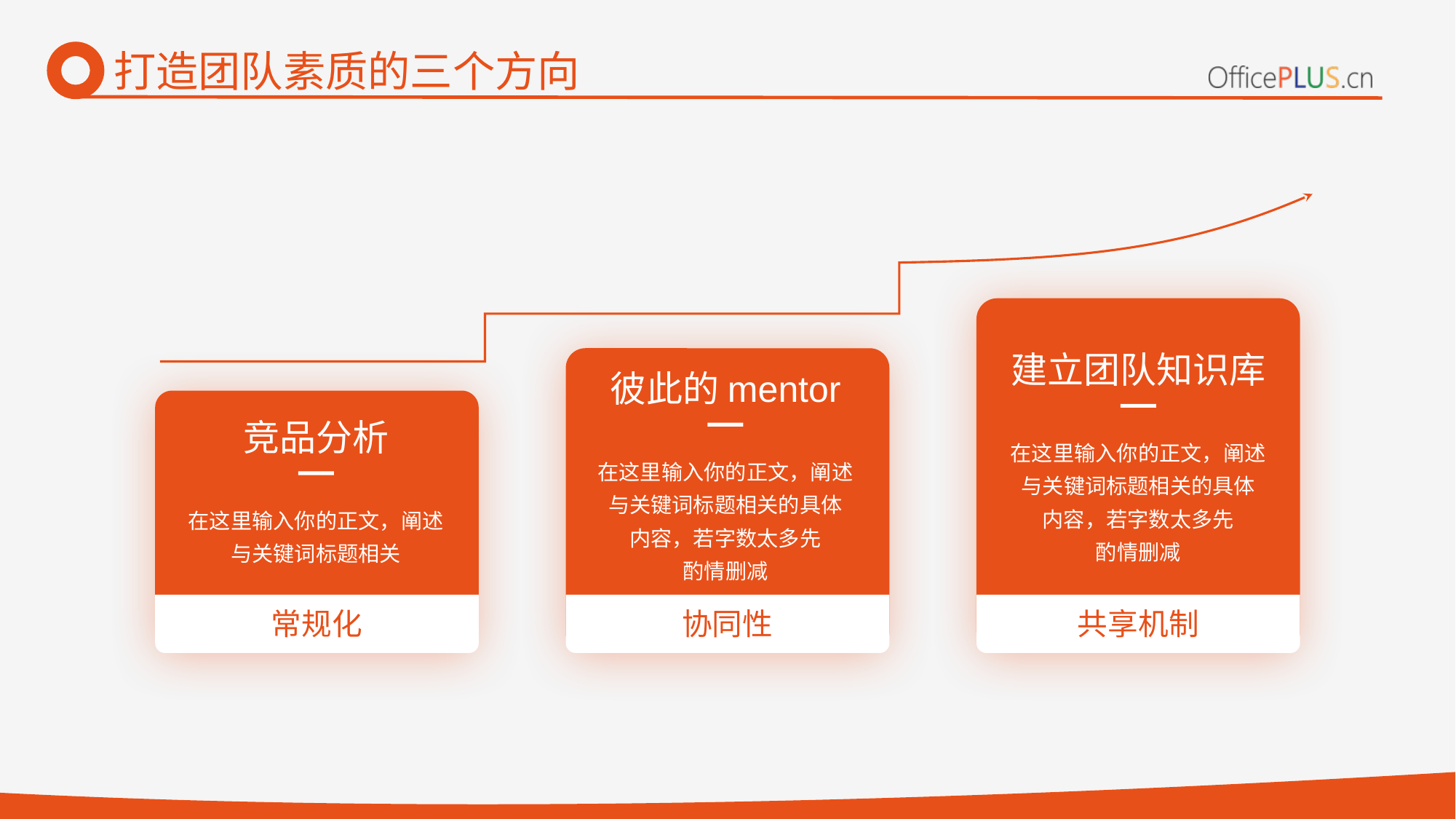

# 打造团队素质的三个方向

建立团队知识库

彼此的mentor

竞品分析

在这里输入你的正文，阐述与关键词标题相关的具体
内容，若字数太多先
酌情删减
在这里输入你的正文，阐述与关键词标题相关的具体
内容，若字数太多先
酌情删减

在这里输入你的正文，阐述与关键词标题相关
常规化
协同性
共享机制